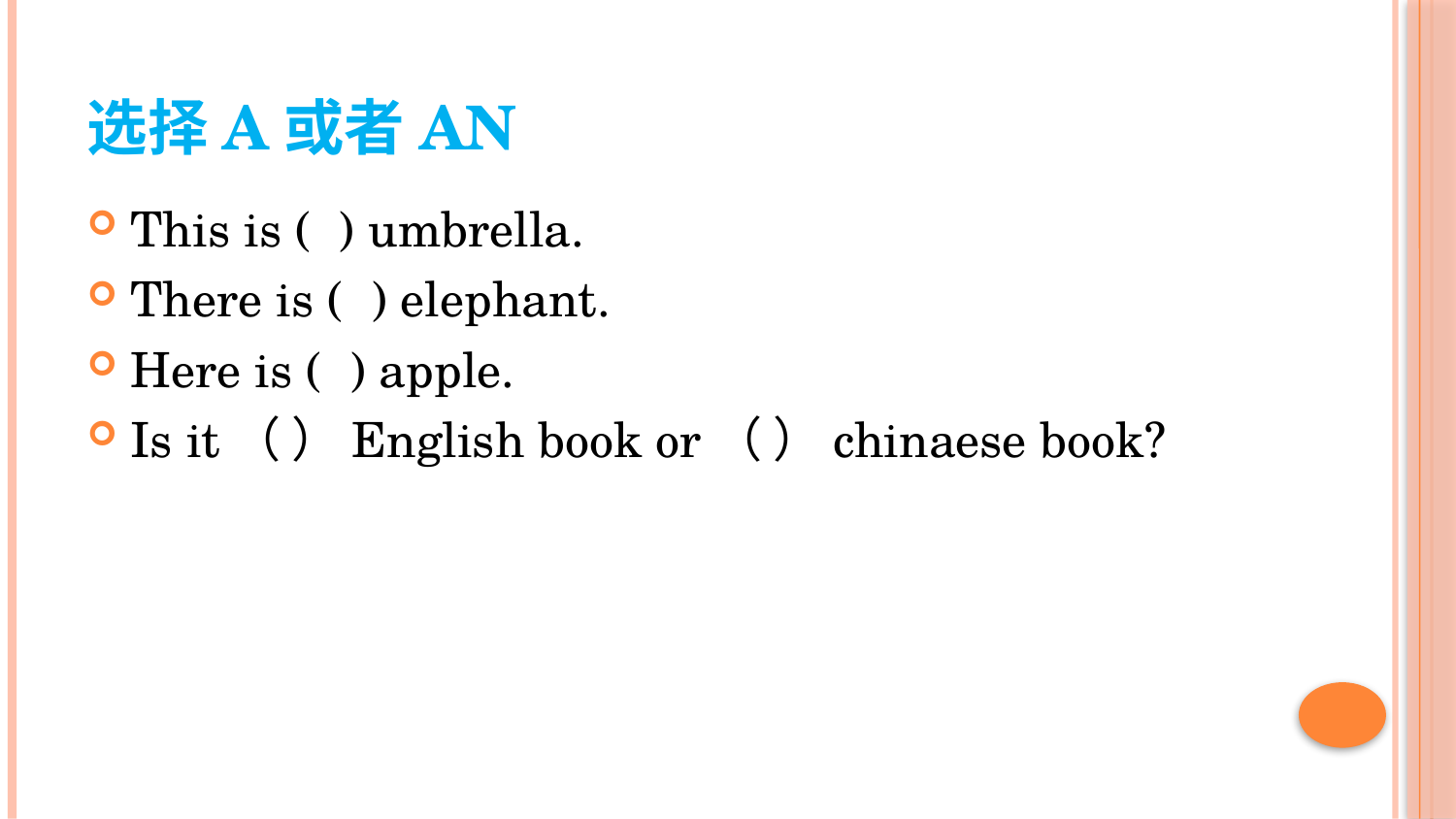

# 选择a或者an
This is (  ) umbrella.
There is (  ) elephant.
Here is (  ) apple.
Is it（ ）English book or（ ）chinaese book?